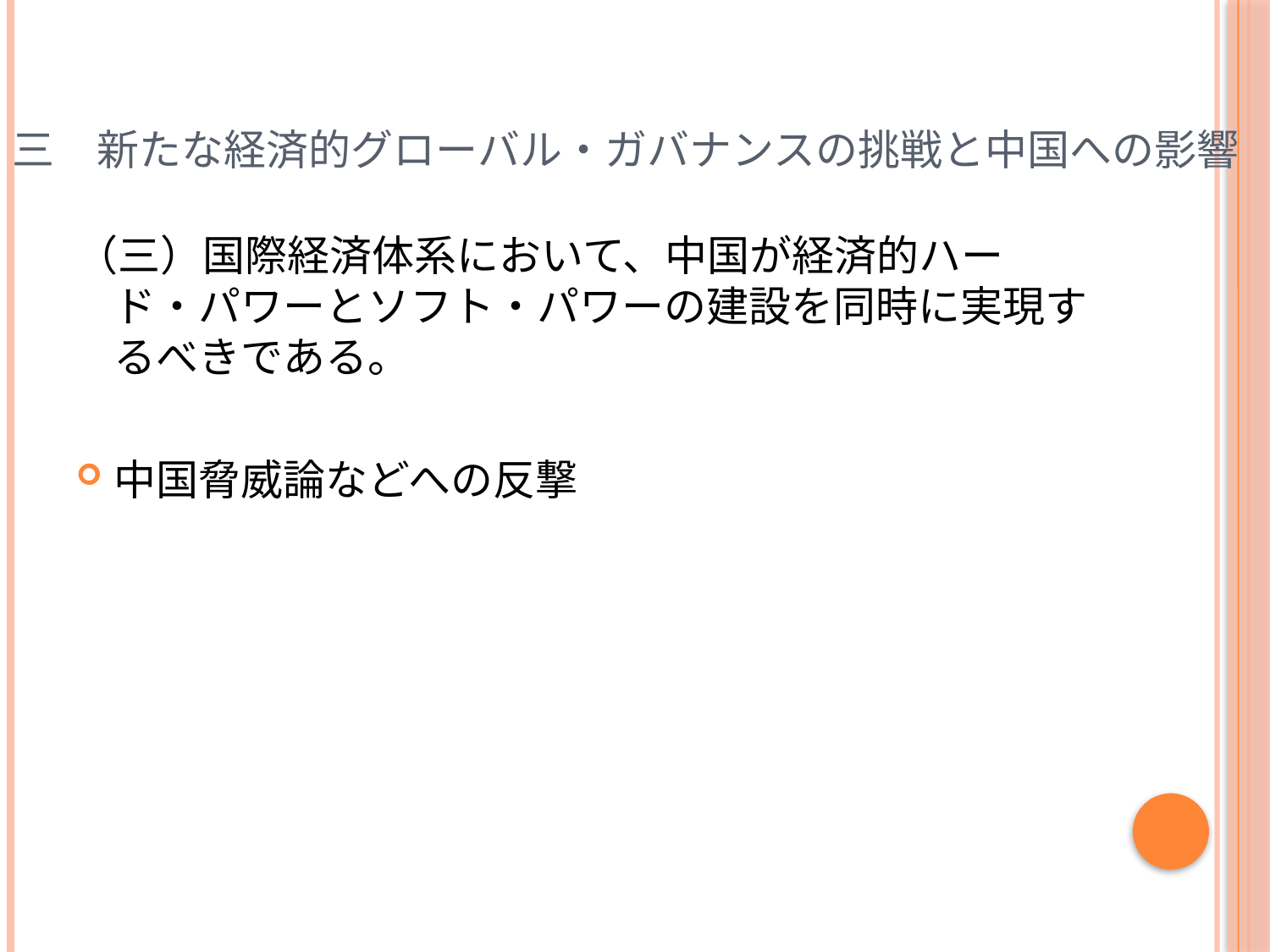

# 三　新たな経済的グローバル・ガバナンスの挑戦と中国への影響
（三）国際経済体系において、中国が経済的ハード・パワーとソフト・パワーの建設を同時に実現するべきである。

中国脅威論などへの反撃